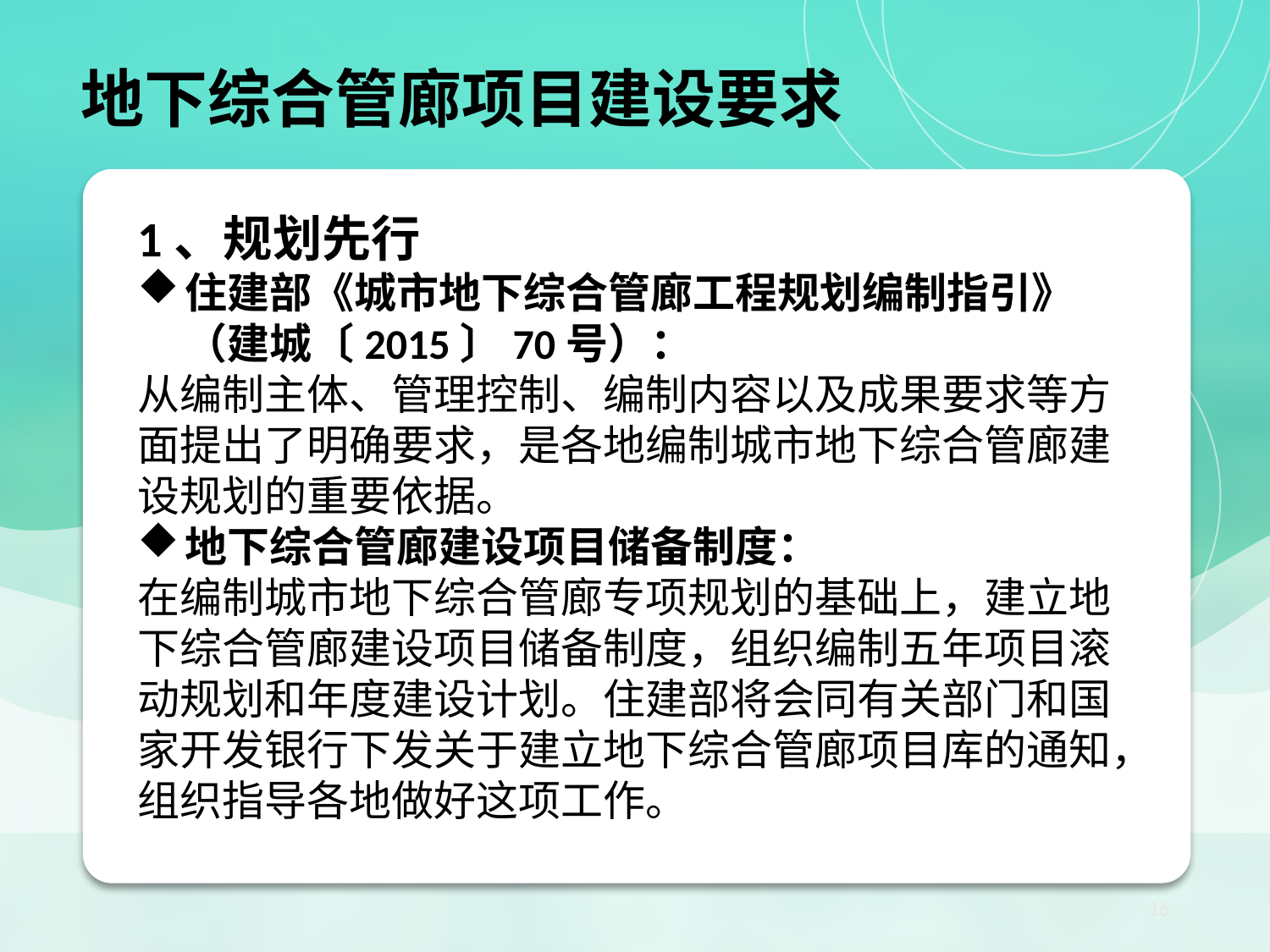

地下综合管廊项目建设要求

1、规划先行
住建部《城市地下综合管廊工程规划编制指引》（建城〔2015〕70号）：
从编制主体、管理控制、编制内容以及成果要求等方面提出了明确要求，是各地编制城市地下综合管廊建设规划的重要依据。
地下综合管廊建设项目储备制度：
在编制城市地下综合管廊专项规划的基础上，建立地下综合管廊建设项目储备制度，组织编制五年项目滚动规划和年度建设计划。住建部将会同有关部门和国家开发银行下发关于建立地下综合管廊项目库的通知，组织指导各地做好这项工作。

16